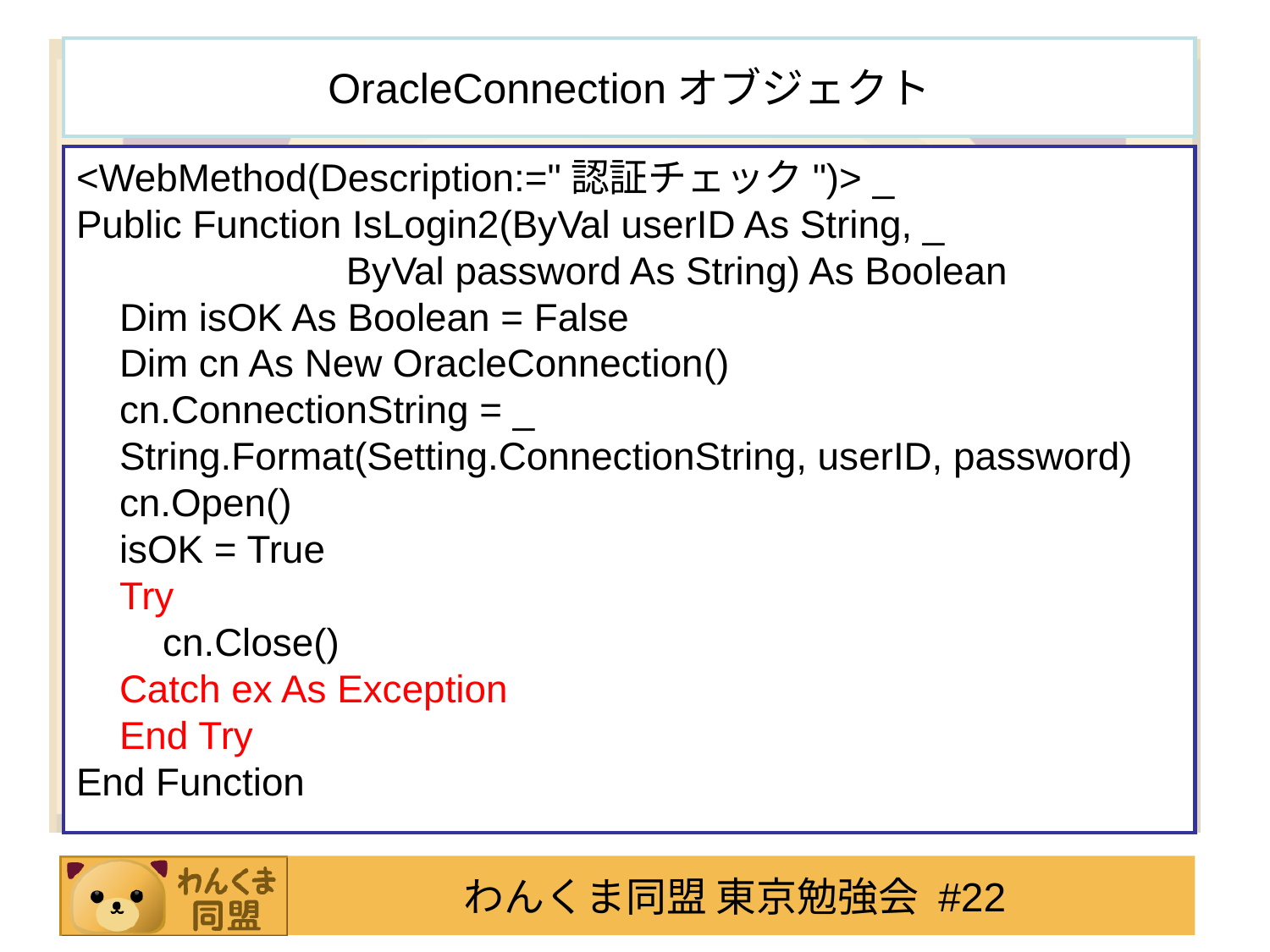

# OracleConnectionオブジェクト
<WebMethod(Description:="認証チェック")> _
Public Function IsLogin2(ByVal userID As String, _
                         ByVal password As String) As Boolean
    Dim isOK As Boolean = False
    Dim cn As New OracleConnection()
    cn.ConnectionString = _
    String.Format(Setting.ConnectionString, userID, password)
    cn.Open()
    isOK = True
    Try
        cn.Close()
    Catch ex As Exception
    End Try
End Function